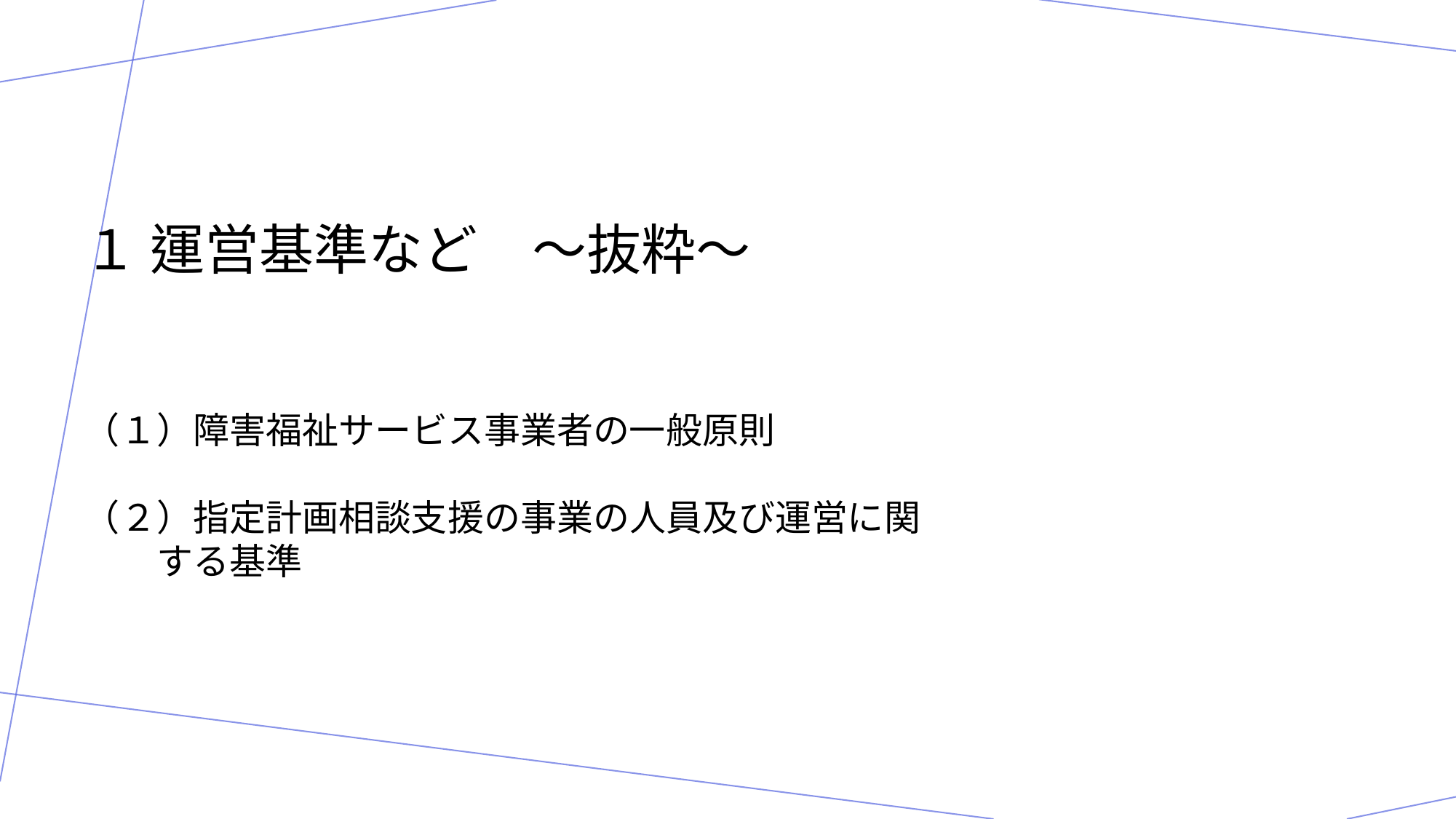

１ 運営基準など　～抜粋～
（１）障害福祉サービス事業者の一般原則
（２）指定計画相談支援の事業の人員及び運営に関
　　する基準